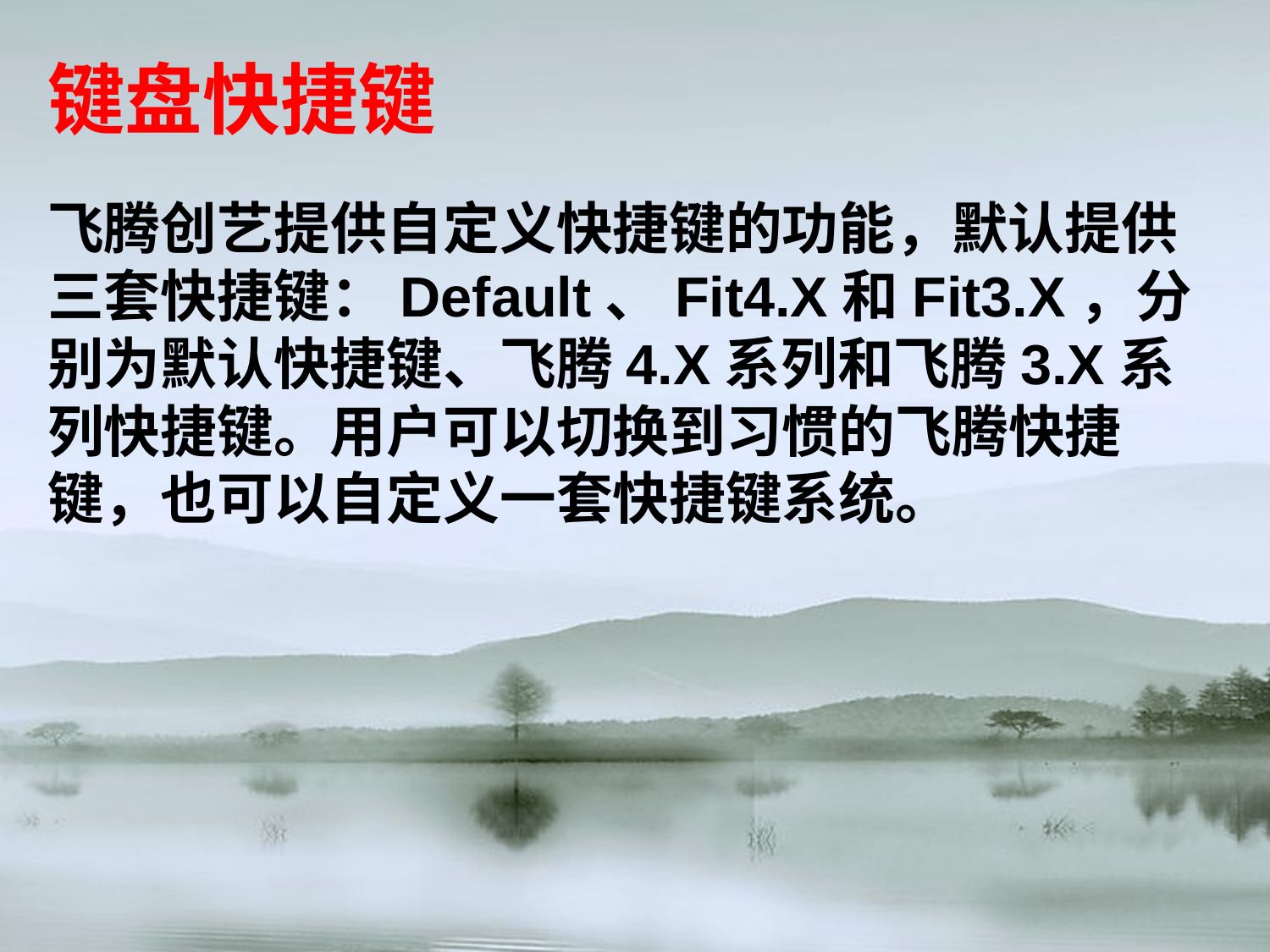

# 键盘快捷键
飞腾创艺提供自定义快捷键的功能，默认提供三套快捷键：Default、Fit4.X和Fit3.X，分别为默认快捷键、飞腾4.X系列和飞腾3.X系列快捷键。用户可以切换到习惯的飞腾快捷键，也可以自定义一套快捷键系统。